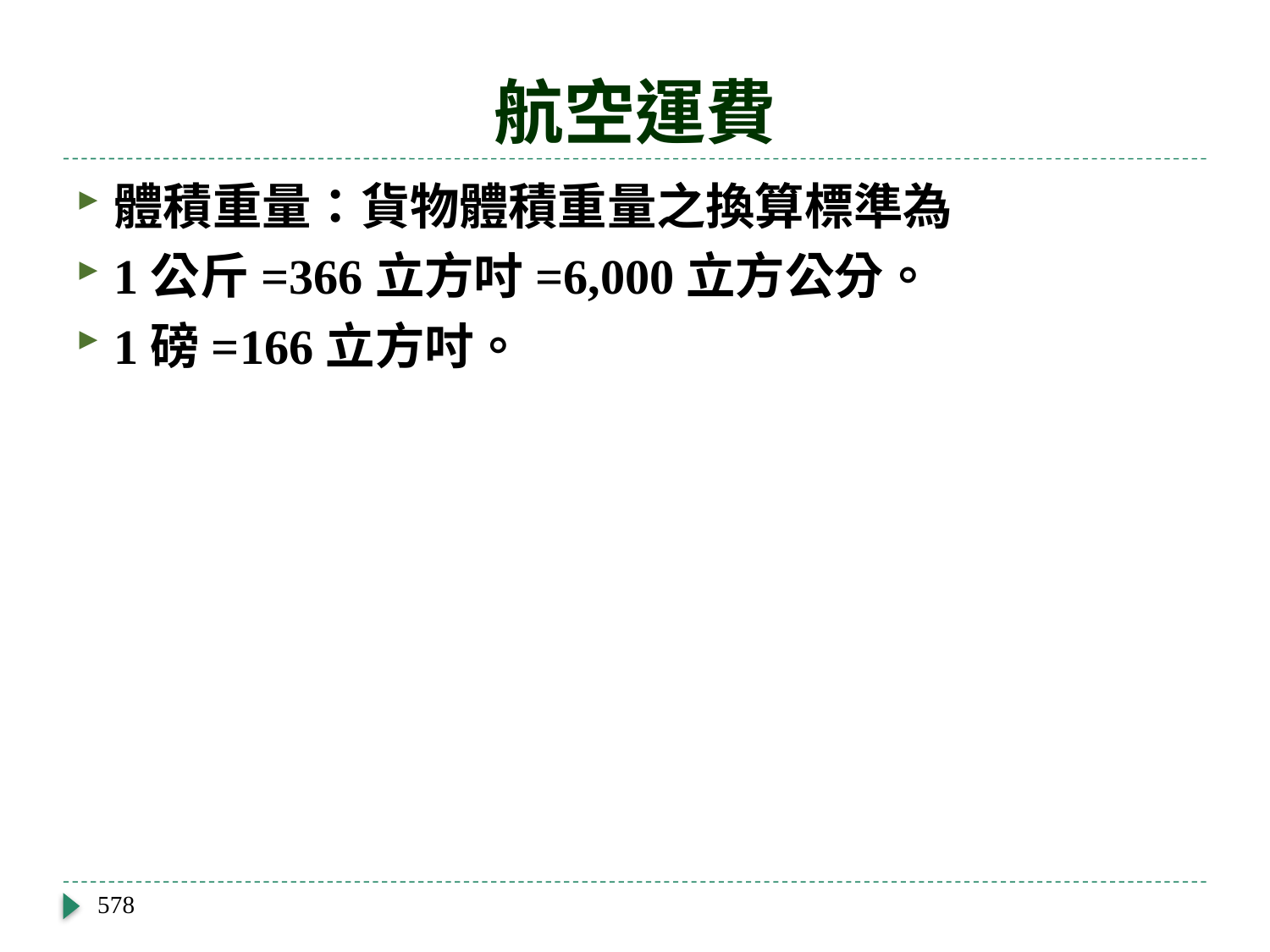

# 航空運費
體積重量：貨物體積重量之換算標準為
1公斤=366立方吋=6,000立方公分。
1磅=166立方吋。
578